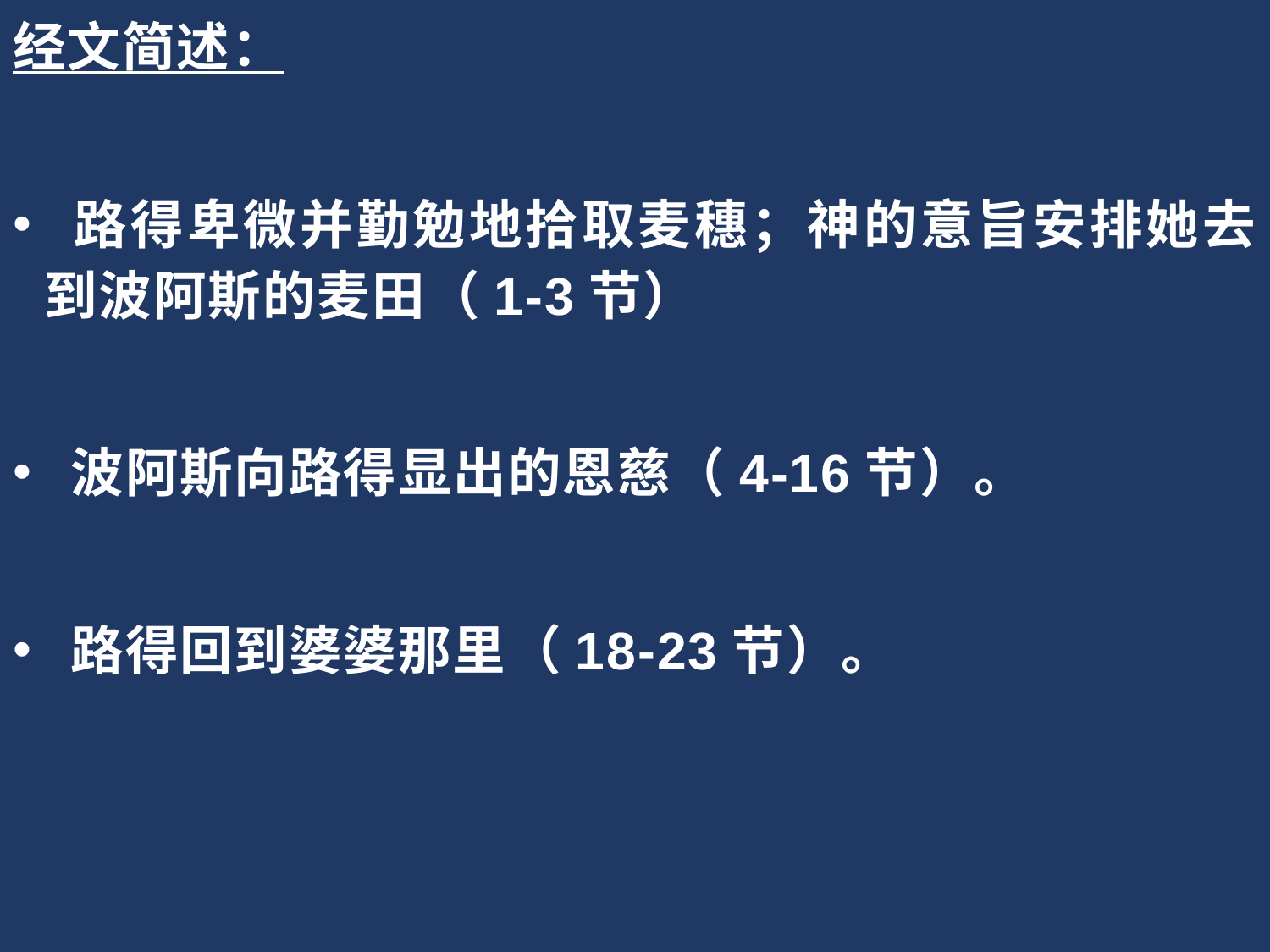

经文简述：

 路得卑微并勤勉地拾取麦穗；神的意旨安排她去到波阿斯的麦田（1-3节）

 波阿斯向路得显出的恩慈（4-16节）。

 路得回到婆婆那里（18-23节）。